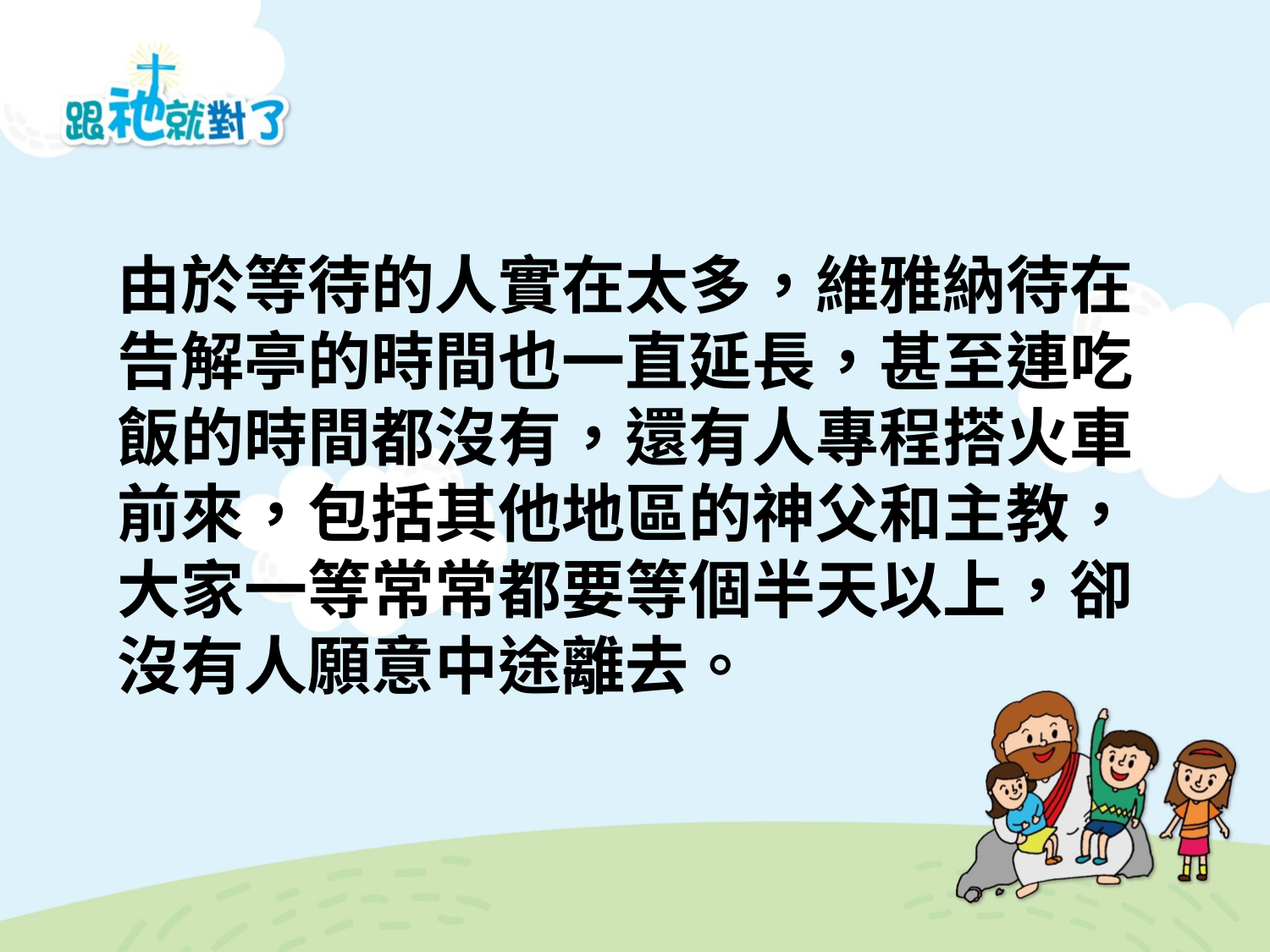

由於等待的人實在太多，維雅納待在告解亭的時間也一直延長，甚至連吃飯的時間都沒有，還有人專程搭火車前來，包括其他地區的神父和主教，大家一等常常都要等個半天以上，卻沒有人願意中途離去。